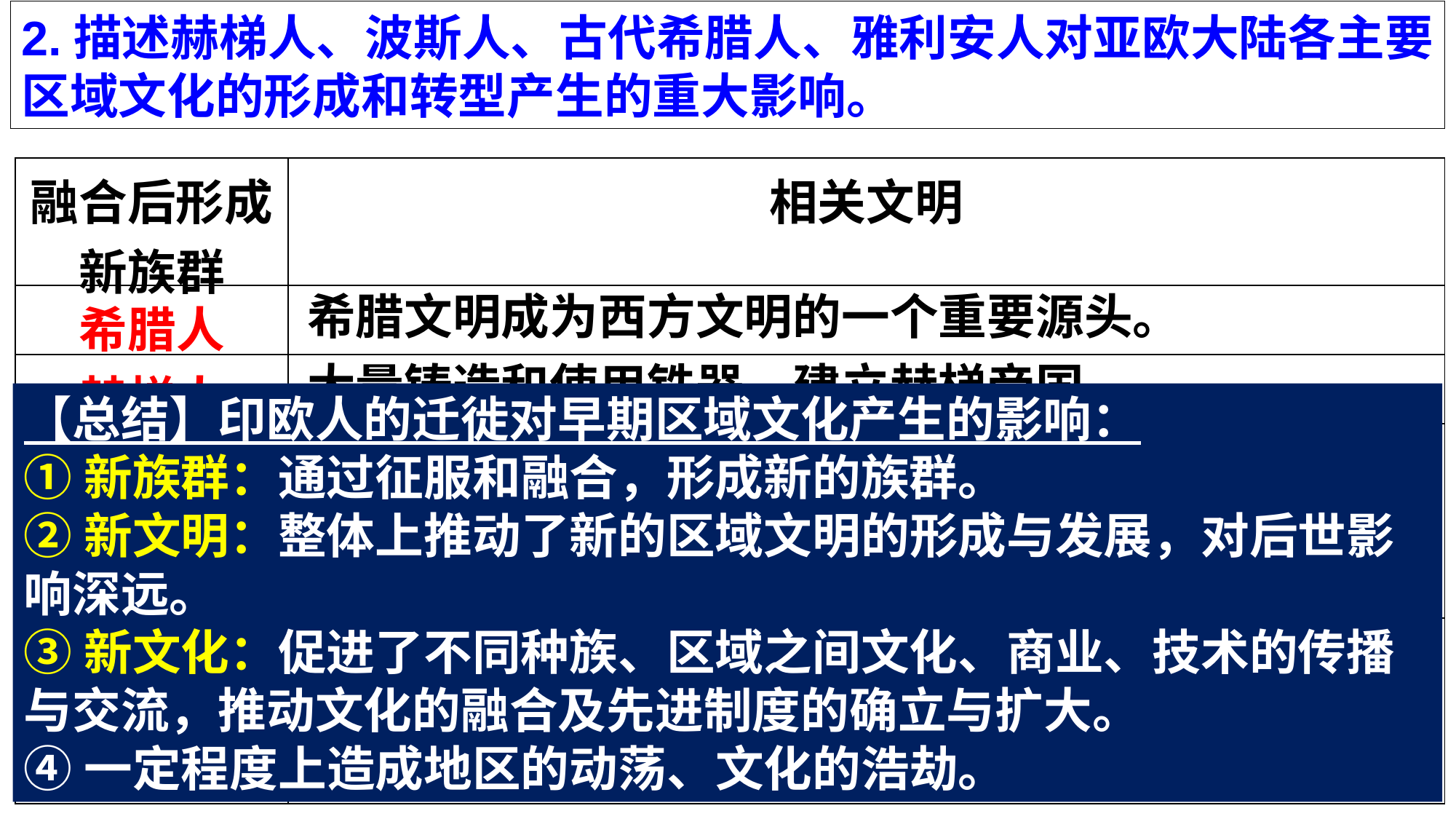

2.描述赫梯人、波斯人、古代希腊人、雅利安人对亚欧大陆各主要区域文化的形成和转型产生的重大影响。
| 融合后形成新族群 | 相关文明 |
| --- | --- |
| 希腊人 |  |
| 赫梯人 |  |
| 波斯人 |  |
| 雅利安人 |  |
希腊文明成为西方文明的一个重要源头。
大量铸造和使用铁器，建立赫梯帝国。
【总结】印欧人的迁徙对早期区域文化产生的影响：
①新族群：通过征服和融合，形成新的族群。
②新文明：整体上推动了新的区域文明的形成与发展，对后世影响深远。
③新文化：促进了不同种族、区域之间文化、商业、技术的传播与交流，推动文化的融合及先进制度的确立与扩大。
④一定程度上造成地区的动荡、文化的浩劫。
❶建立了历史上第一个地跨亚、非、欧三洲的大帝国
❷西亚和北非文明区首次被统一起来，西亚文明和希腊文明发生了深入、广泛的交流。
❶把马和铁等带到印度
❷与古印度文明融合，进入吠陀时代
❸种姓制度和佛教成为古代印度社会的重要符号